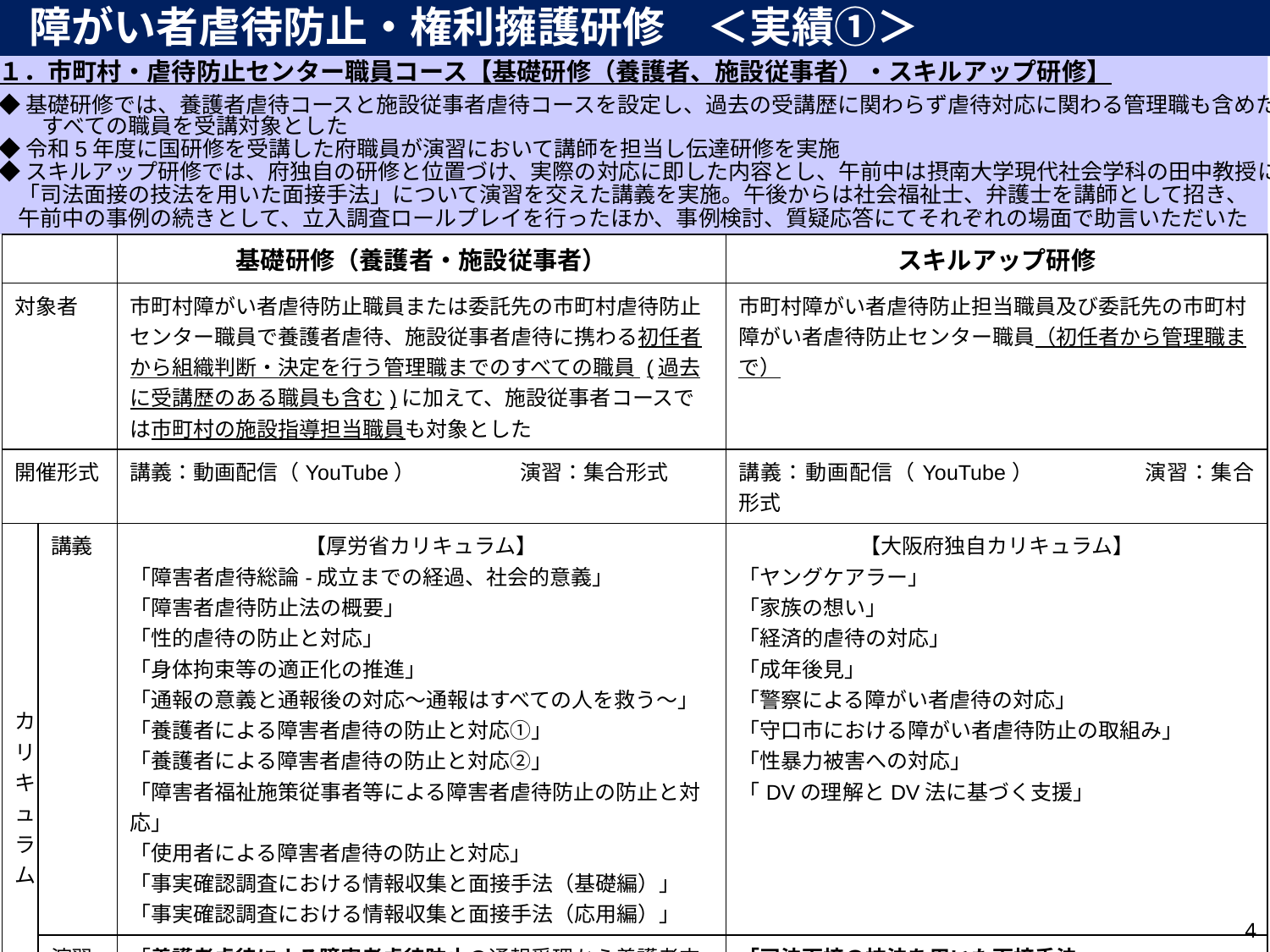

障がい者虐待防止・権利擁護研修　＜実績①＞

１．市町村・虐待防止センター職員コース【基礎研修（養護者、施設従事者）・スキルアップ研修】
◆基礎研修では、養護者虐待コースと施設従事者虐待コースを設定し、過去の受講歴に関わらず虐待対応に関わる管理職も含めた
　　すべての職員を受講対象とした
◆令和5年度に国研修を受講した府職員が演習において講師を担当し伝達研修を実施
◆スキルアップ研修では、府独自の研修と位置づけ、実際の対応に即した内容とし、午前中は摂南大学現代社会学科の田中教授による
   「司法面接の技法を用いた面接手法」について演習を交えた講義を実施。午後からは社会福祉士、弁護士を講師として招き、
   午前中の事例の続きとして、立入調査ロールプレイを行ったほか、事例検討、質疑応答にてそれぞれの場面で助言いただいた

|  |  | 基礎研修（養護者・施設従事者） | スキルアップ研修 |
| --- | --- | --- | --- |
| 対象者 |  | 市町村障がい者虐待防止職員または委託先の市町村虐待防止センター職員で養護者虐待、施設従事者虐待に携わる初任者から組織判断・決定を行う管理職までのすべての職員 (過去に受講歴のある職員も含む)に加えて、施設従事者コースでは市町村の施設指導担当職員も対象とした | 市町村障がい者虐待防止担当職員及び委託先の市町村障がい者虐待防止センター職員（初任者から管理職まで） |
| 開催形式 |  | 講義：動画配信（YouTube）　　　　　演習：集合形式 | 講義：動画配信（YouTube）　　　　　演習：集合形式 |
| カリキュラム | 講義 | 【厚労省カリキュラム】 「障害者虐待総論-成立までの経過、社会的意義」 「障害者虐待防止法の概要」 「性的虐待の防止と対応」 「身体拘束等の適正化の推進」 「通報の意義と通報後の対応～通報はすべての人を救う～」 「養護者による障害者虐待の防止と対応①」 「養護者による障害者虐待の防止と対応②」 「障害者福祉施策従事者等による障害者虐待防止の防止と対応」 「使用者による障害者虐待の防止と対応」 「事実確認調査における情報収集と面接手法（基礎編）」 「事実確認調査における情報収集と面接手法（応用編）」 | 【大阪府独自カリキュラム】 「ヤングケアラー」 「家族の想い」 「経済的虐待の対応」 「成年後見」 「警察による障がい者虐待の対応」 「守口市における障がい者虐待防止の取組み」 「性暴力被害への対応」 「DVの理解とDV法に基づく支援」 |
|  | 演習 | 「養護者虐待による障害者虐待防止の通報受理から養護者支援の検討にかけての演習」 「施設従事者による障害者虐待防止の通報受理から事業所指導の検討にかけての演習」 | 「司法面接の技法を用いた面接手法」 「立入調査ロールプレイ」 「事例検討」 「質疑応答」 |
| 実績 |  | 受講者数　養護者：494名（うち演習受講者241名） 　　　　　　　　　従事者：270名（うち演習受講者６６名） | 受講者数　１４９名（うち演習受講者１０２名） |
4